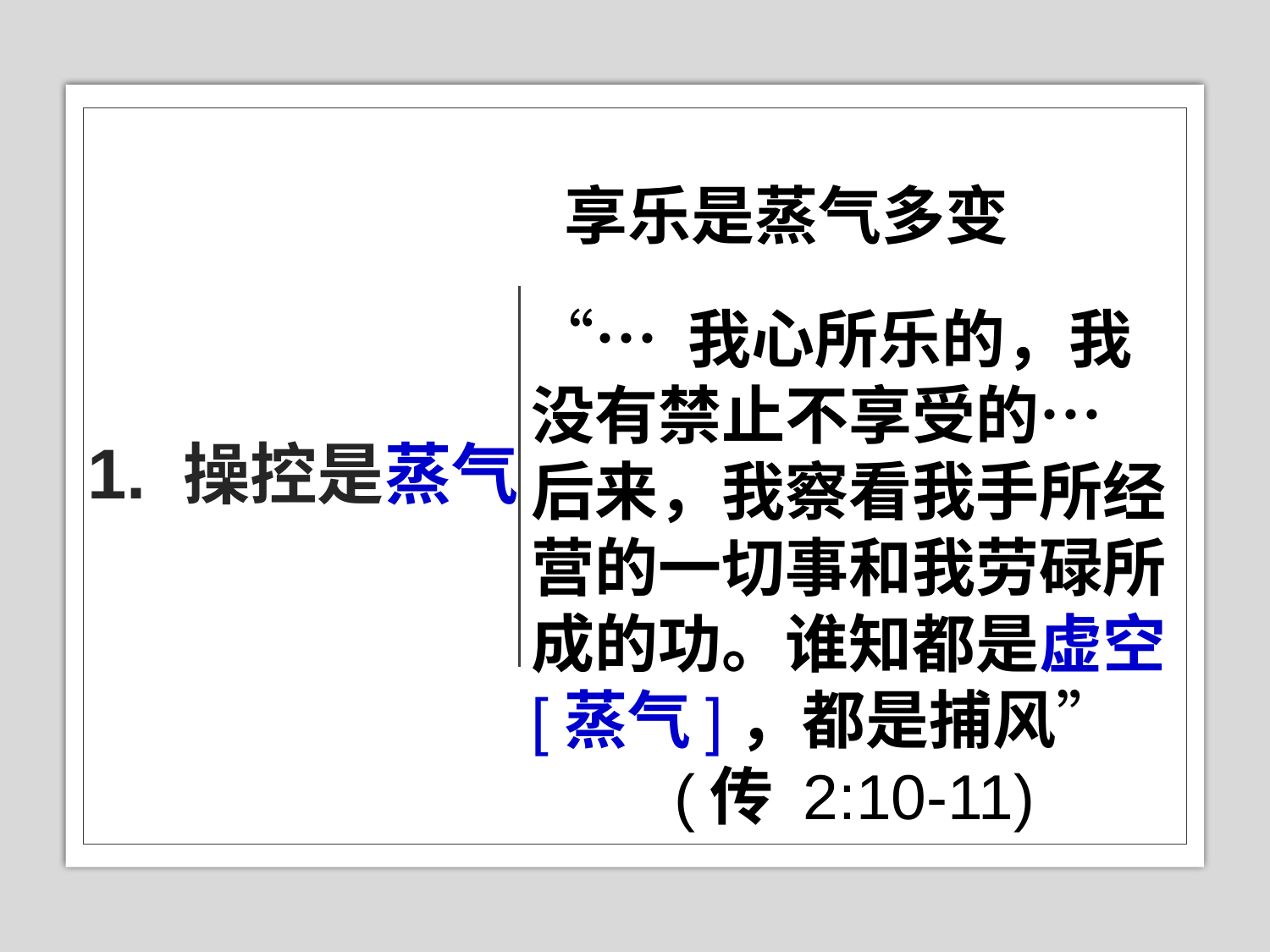

享乐是蒸气多变
# 1. 操控是蒸气
“… 我心所乐的，我没有禁止不享受的… 后来，我察看我手所经营的一切事和我劳碌所成的功。谁知都是虚空[蒸气]，都是捕风”             (传 2:10-11)